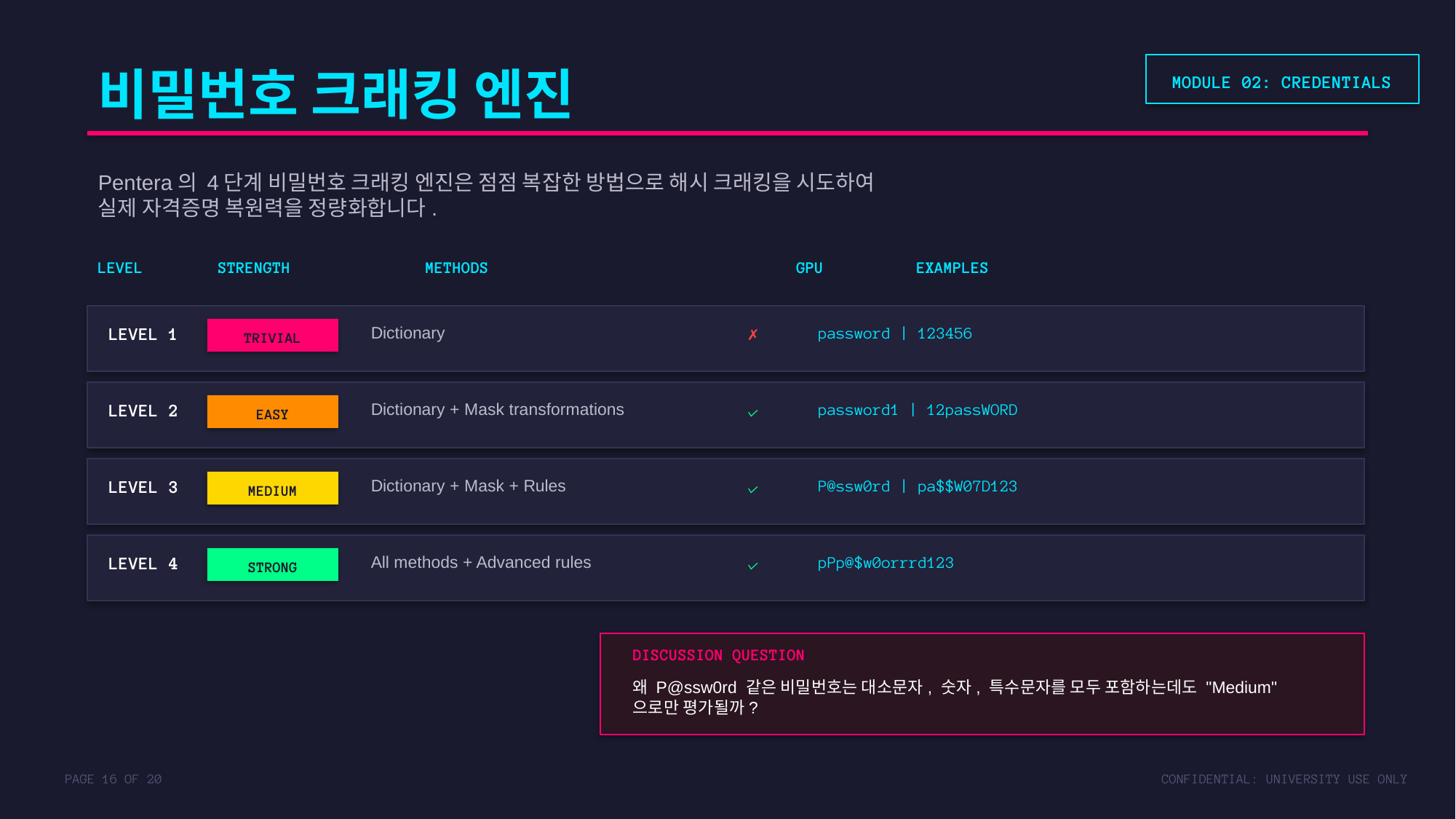

비밀번호 크래킹 엔진

MODULE 02: CREDENTIALS

Pentera의 4단계 비밀번호 크래킹 엔진은 점점 복잡한 방법으로 해시 크래킹을 시도하여
실제 자격증명 복원력을 정량화합니다.
LEVEL
STRENGTH
METHODS
GPU
EXAMPLES

LEVEL 1
Dictionary
✗
password | 123456

TRIVIAL

LEVEL 2
Dictionary + Mask transformations
✓
password1 | 12passWORD

EASY

LEVEL 3
Dictionary + Mask + Rules
✓
P@ssw0rd | pa$$W07D123

MEDIUM

LEVEL 4
All methods + Advanced rules
✓
pPp@$w0orrrd123

STRONG

DISCUSSION QUESTION
왜 P@ssw0rd 같은 비밀번호는 대소문자, 숫자, 특수문자를 모두 포함하는데도 "Medium"으로만 평가될까?
PAGE 16 OF 20
CONFIDENTIAL: UNIVERSITY USE ONLY